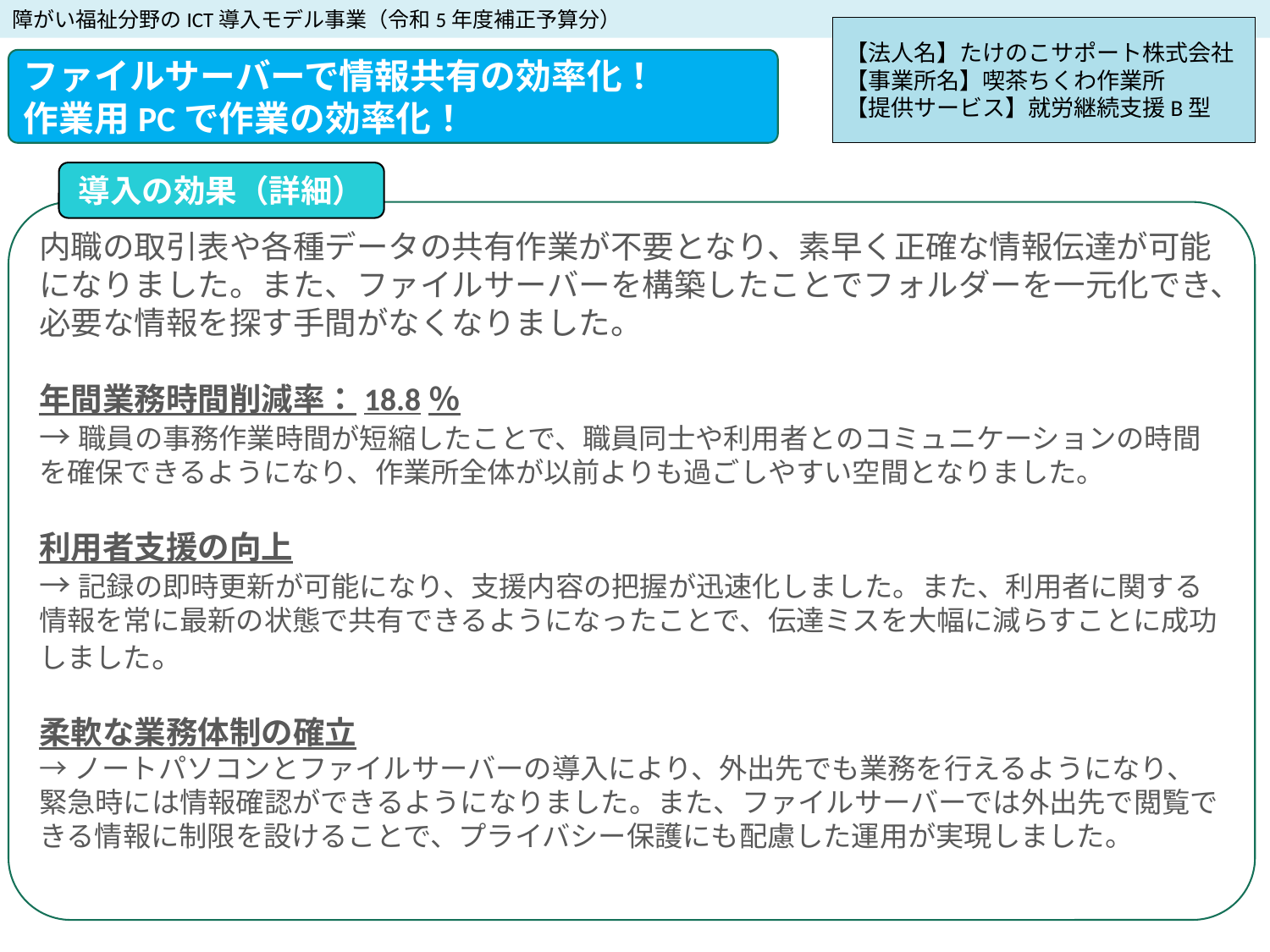

障がい福祉分野のICT導入モデル事業（令和5年度補正予算分）
【法人名】たけのこサポート株式会社
【事業所名】喫茶ちくわ作業所
【提供サービス】就労継続支援B型
ファイルサーバーで情報共有の効率化！
作業用PCで作業の効率化！
導入の効果（詳細）
内職の取引表や各種データの共有作業が不要となり、素早く正確な情報伝達が可能になりました。また、ファイルサーバーを構築したことでフォルダーを一元化でき、必要な情報を探す手間がなくなりました。

年間業務時間削減率：18.8％
→職員の事務作業時間が短縮したことで、職員同士や利用者とのコミュニケーションの時間を確保できるようになり、作業所全体が以前よりも過ごしやすい空間となりました。

利用者支援の向上
→記録の即時更新が可能になり、支援内容の把握が迅速化しました。また、利用者に関する情報を常に最新の状態で共有できるようになったことで、伝達ミスを大幅に減らすことに成功しました。

柔軟な業務体制の確立
→ノートパソコンとファイルサーバーの導入により、外出先でも業務を行えるようになり、緊急時には情報確認ができるようになりました。また、ファイルサーバーでは外出先で閲覧できる情報に制限を設けることで、プライバシー保護にも配慮した運用が実現しました。